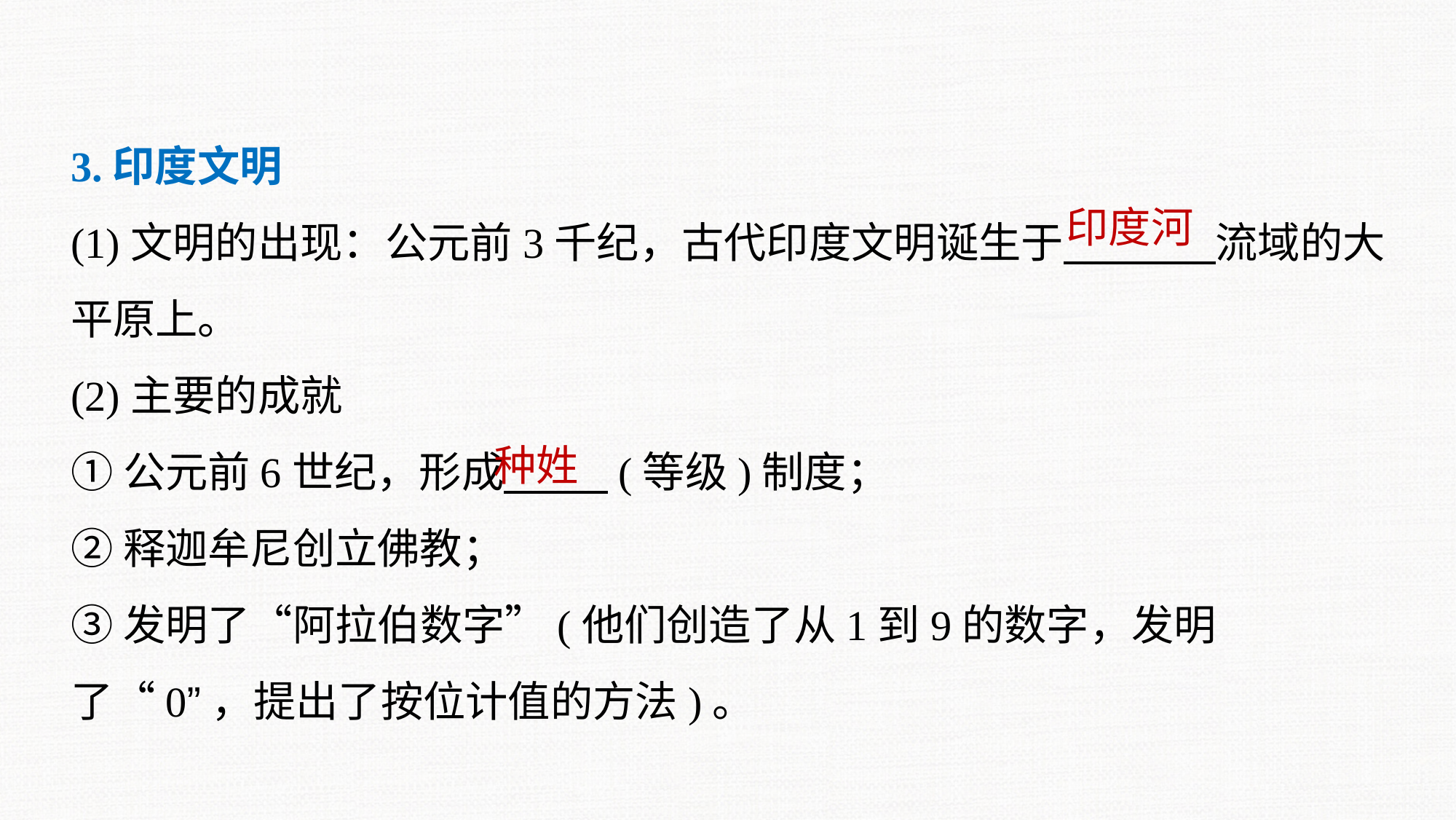

3.印度文明
(1)文明的出现：公元前3千纪，古代印度文明诞生于                流域的大平原上。
(2)主要的成就
①公元前6世纪，形成           (等级)制度；
②释迦牟尼创立佛教；
③发明了“阿拉伯数字”(他们创造了从1到9的数字，发明了“0”，提出了按位计值的方法)。
印度河
种姓